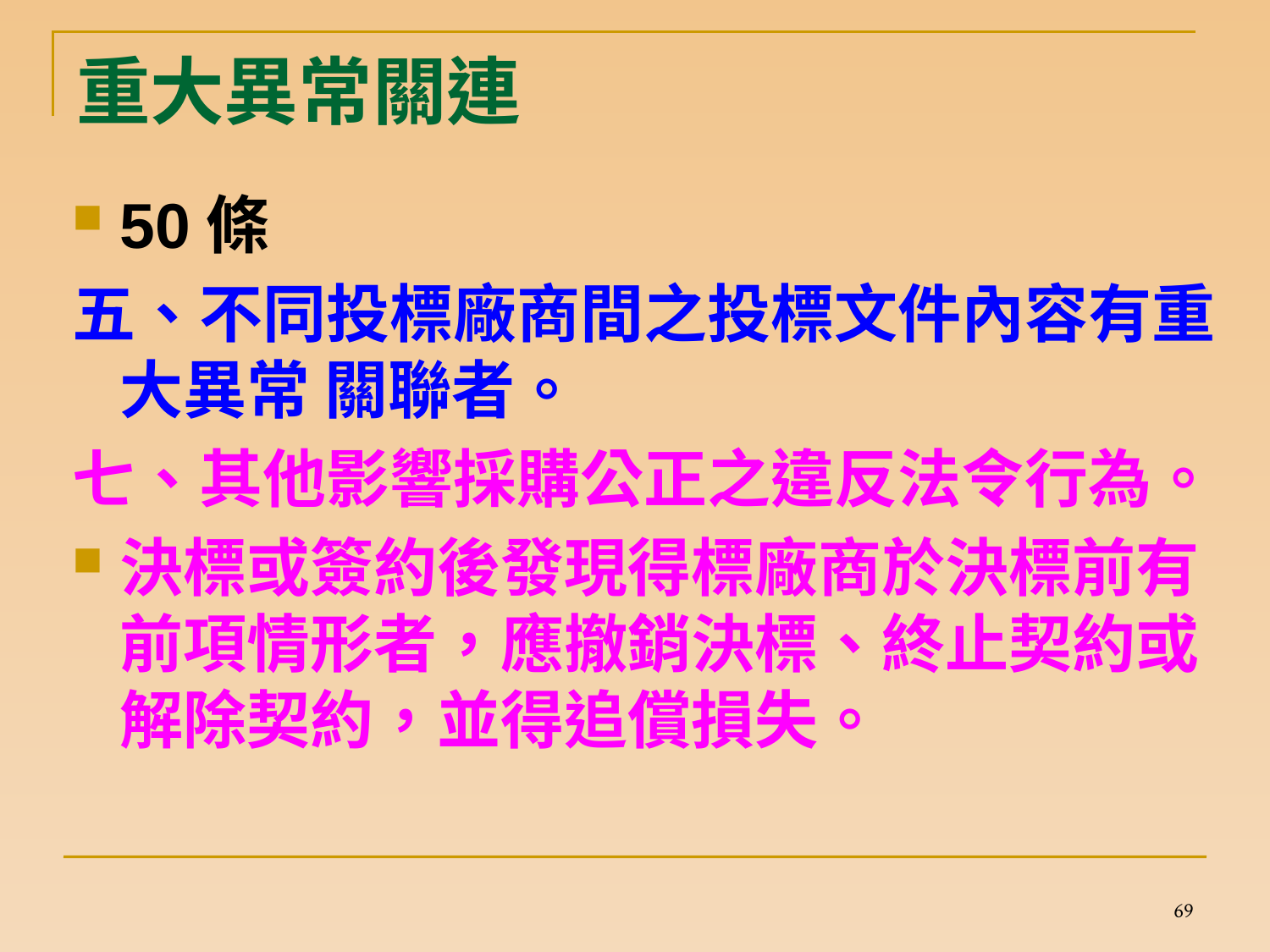

# 重大異常關連
50條
五、不同投標廠商間之投標文件內容有重大異常 關聯者。
七、其他影響採購公正之違反法令行為。
決標或簽約後發現得標廠商於決標前有前項情形者，應撤銷決標、終止契約或解除契約，並得追償損失。
69